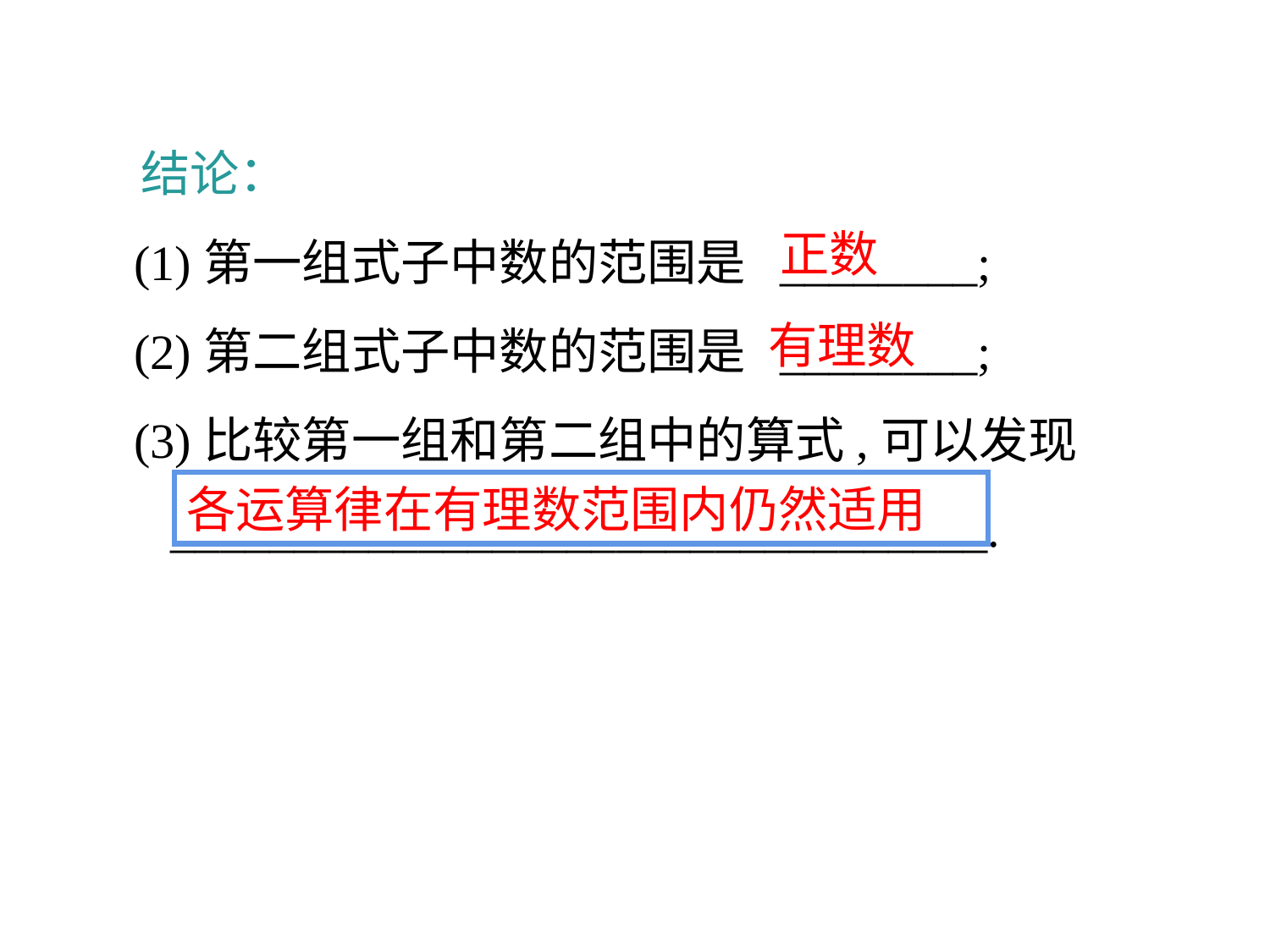

结论：
    (1)第一组式子中数的范围是  ________;
    (2)第二组式子中数的范围是  ________;
    (3)比较第一组和第二组中的算式,可以发现
       _________________________________.
正数
有理数
各运算律在有理数范围内仍然适用